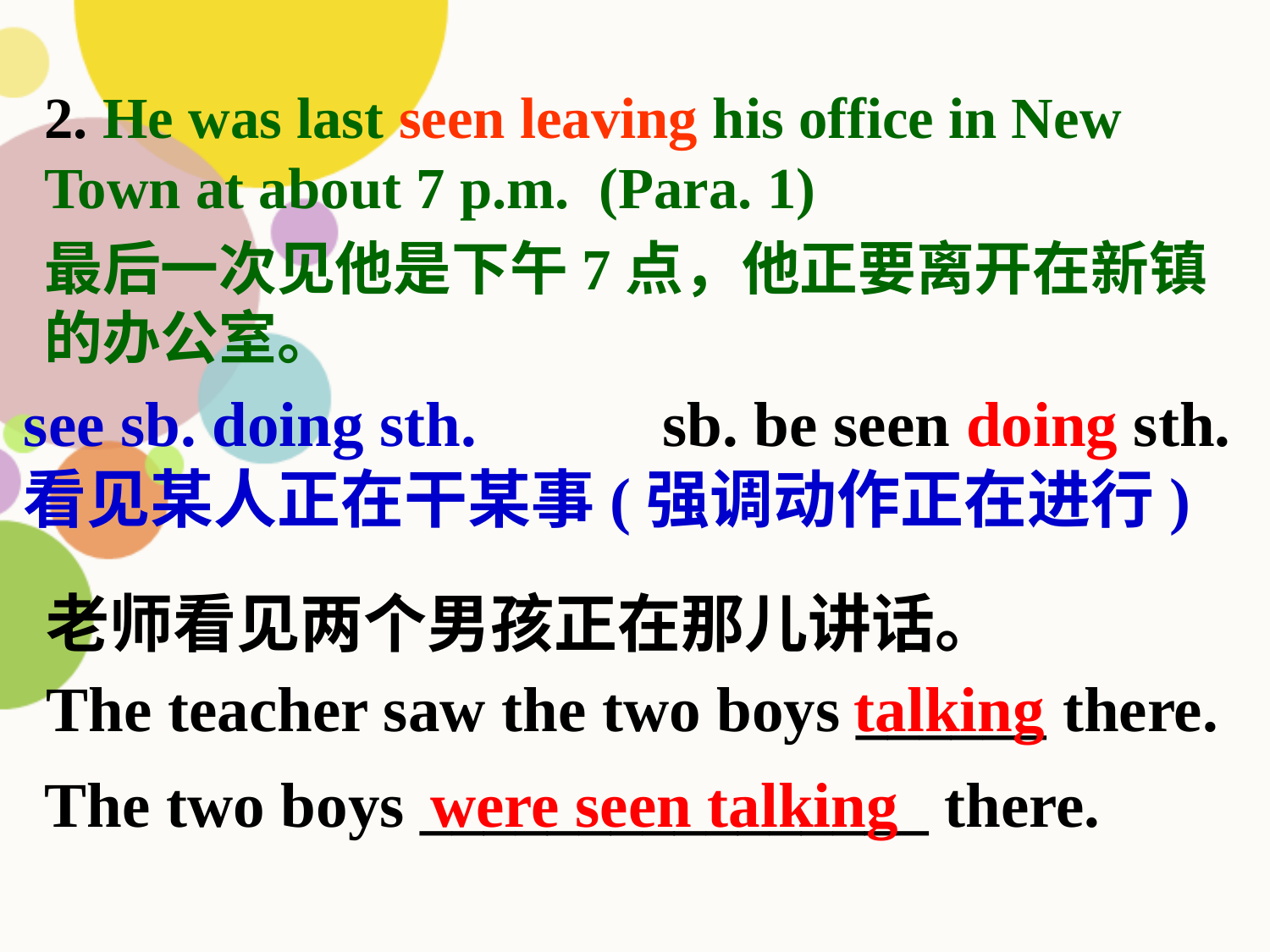

2. He was last seen leaving his office in New Town at about 7 p.m.  (Para. 1)
最后一次见他是下午7点，他正要离开在新镇的办公室。
see sb. doing sth.
看见某人正在干某事(强调动作正在进行)
sb. be seen doing sth.

老师看见两个男孩正在那儿讲话。
The teacher saw the two boys ______ there.
 talking
The two boys ________________ there.
 were seen talking